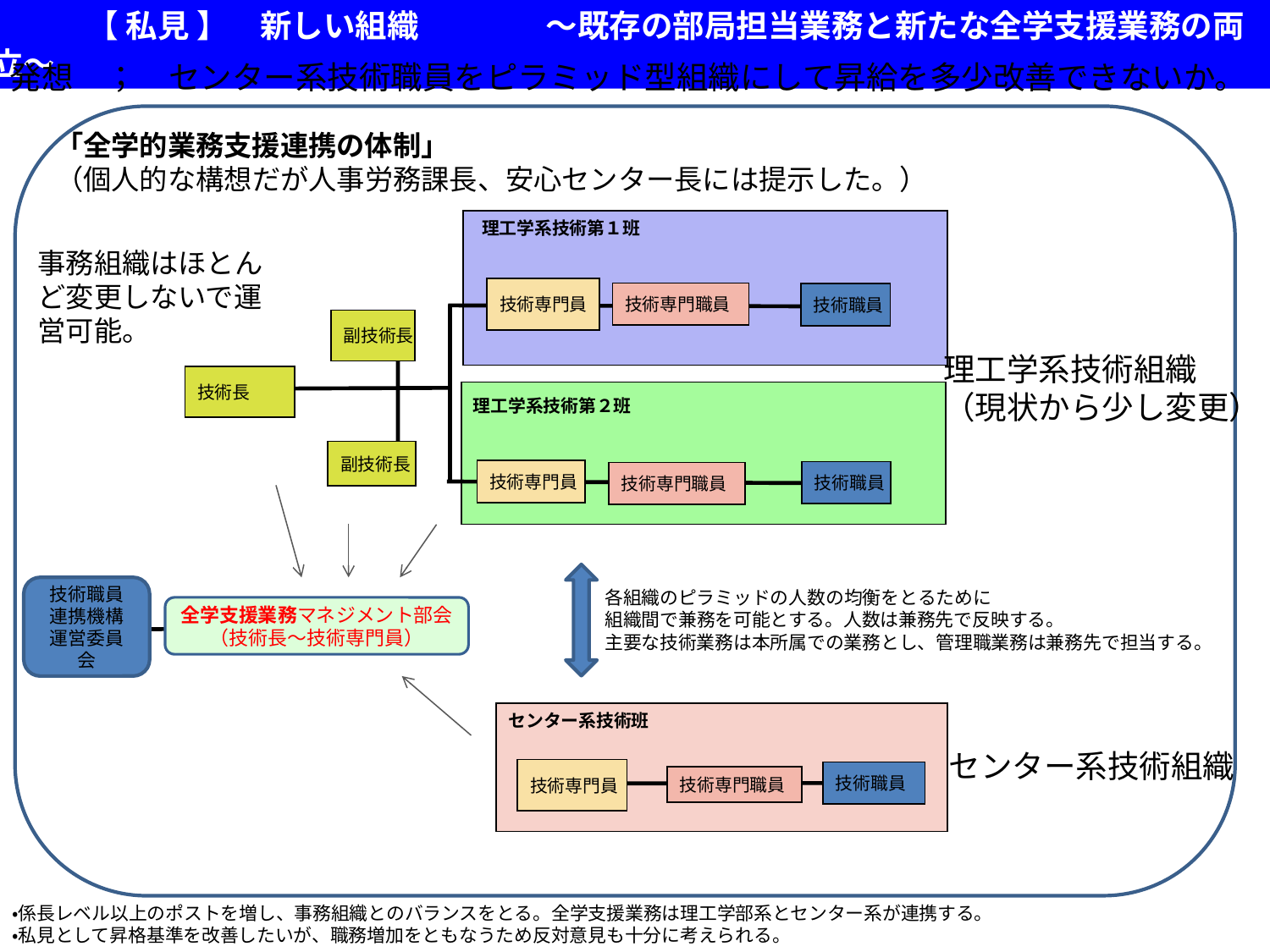

【 私見 】　新しい組織　　　　～既存の部局担当業務と新たな全学支援業務の両立～
発想　；　センター系技術職員をピラミッド型組織にして昇給を多少改善できないか。

「全学的業務支援連携の体制」
（個人的な構想だが人事労務課長、安心センター長には提示した。）

理工学系技術第１班
事務組織はほとんど変更しないで運営可能。

技術専門員

技術専門職員

技術職員

副技術長

理工学系技術組織
（現状から少し変更）

技術長

理工学系技術第２班

副技術長

技術専門員

技術職員

技術専門職員

技術職員
連携機構
運営委員会
各組織のピラミッドの人数の均衡をとるために
組織間で兼務を可能とする。人数は兼務先で反映する。
主要な技術業務は本所属での業務とし、管理職業務は兼務先で担当する。
全学支援業務マネジメント部会
（技術長～技術専門員）

センター系技術班
センター系技術組織

技術専門員

技術職員

技術専門職員

・係長レベル以上のポストを増し、事務組織とのバランスをとる。全学支援業務は理工学部系とセンター系が連携する。
・私見として昇格基準を改善したいが、職務増加をともなうため反対意見も十分に考えられる。